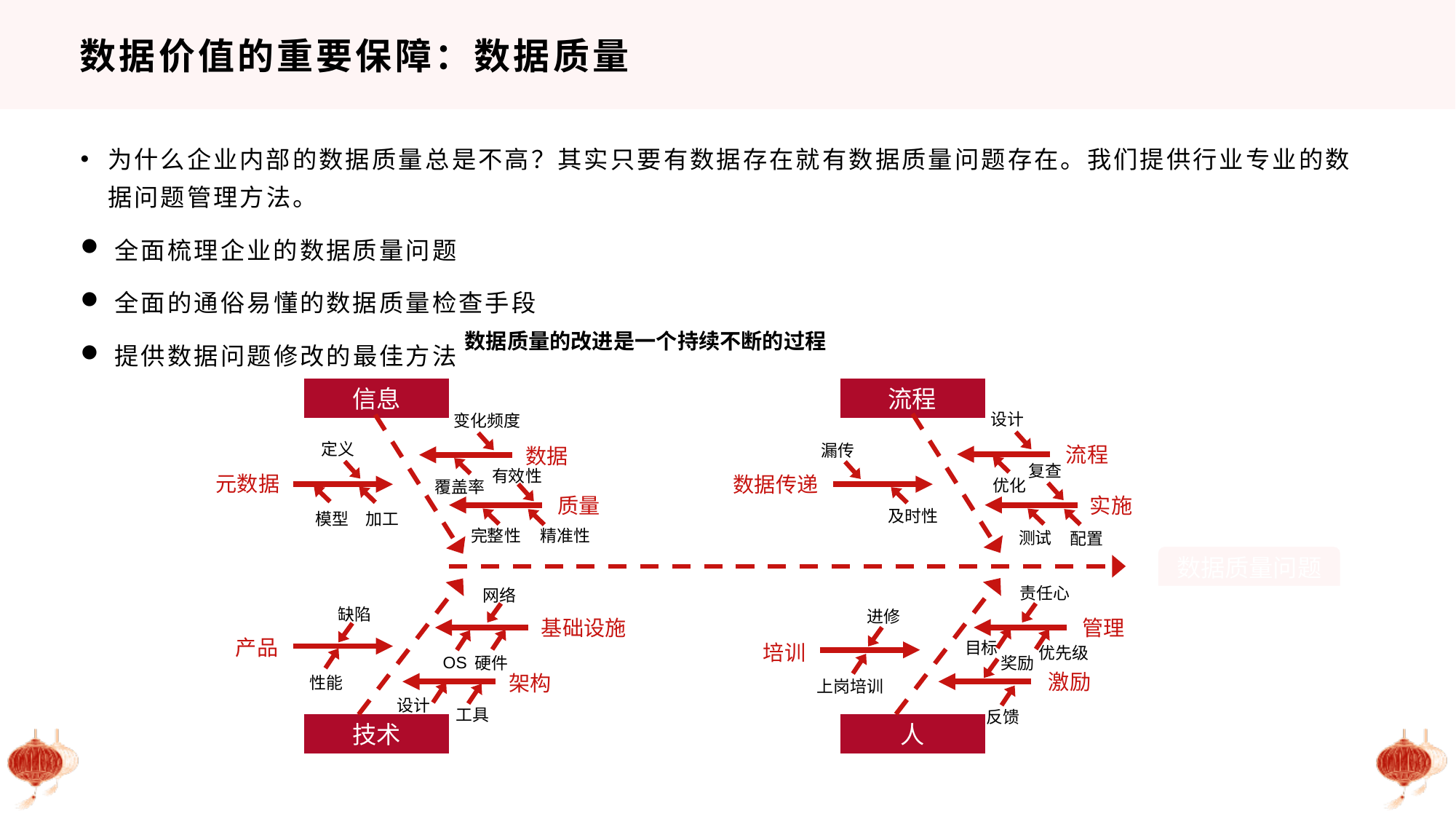

# 数据价值的重要保障：数据质量
为什么企业内部的数据质量总是不高？其实只要有数据存在就有数据质量问题存在。我们提供行业专业的数据问题管理方法。
全面梳理企业的数据质量问题
全面的通俗易懂的数据质量检查手段
提供数据问题修改的最佳方法
数据质量的改进是一个持续不断的过程
信息
流程
设计
变化频度
定义
漏传
流程
数据
复查
有效性
元数据
数据传递
优化
覆盖率
质量
实施
及时性
加工
模型
精准性
完整性
测试
配置
数据质量问题
责任心
网络
缺陷
进修
基础设施
管理
产品
目标
培训
优先级
OS
硬件
奖励
激励
架构
性能
上岗培训
设计
工具
反馈
技术
人